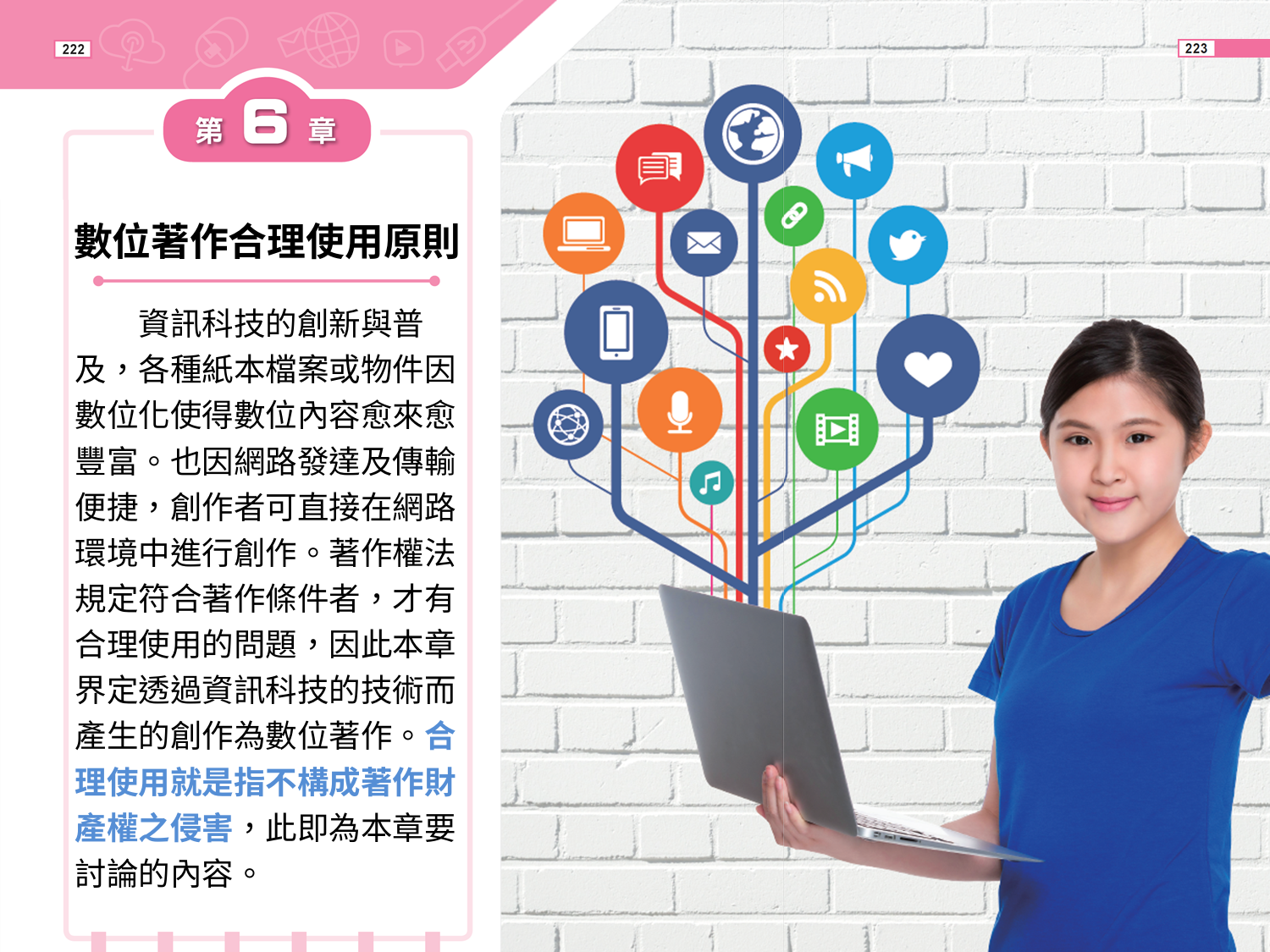

數位著作合理使用原則
　　資訊科技的創新與普及，各種紙本檔案或物件因數位化使得數位內容愈來愈豐富。也因網路發達及傳輸便捷，創作者可直接在網路環境中進行創作。著作權法規定符合著作條件者，才有合理使用的問題，因此本章界定透過資訊科技的技術而產生的創作為數位著作。合理使用就是指不構成著作財產權之侵害，此即為本章要討論的內容。